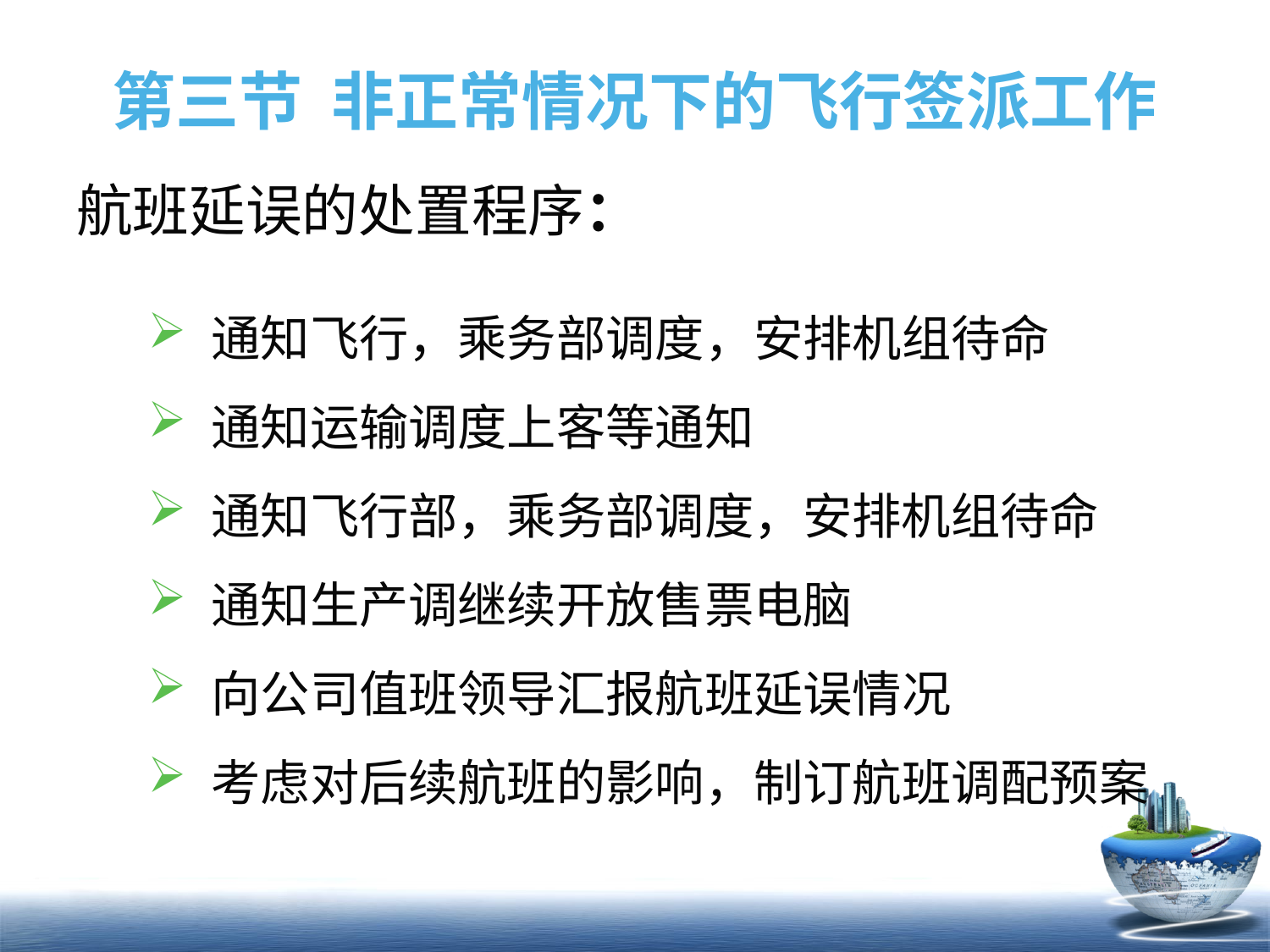

# 第三节  非正常情况下的飞行签派工作
航班延误的处置程序：
通知飞行，乘务部调度，安排机组待命
通知运输调度上客等通知
通知飞行部，乘务部调度，安排机组待命
通知生产调继续开放售票电脑
向公司值班领导汇报航班延误情况
考虑对后续航班的影响，制订航班调配预案